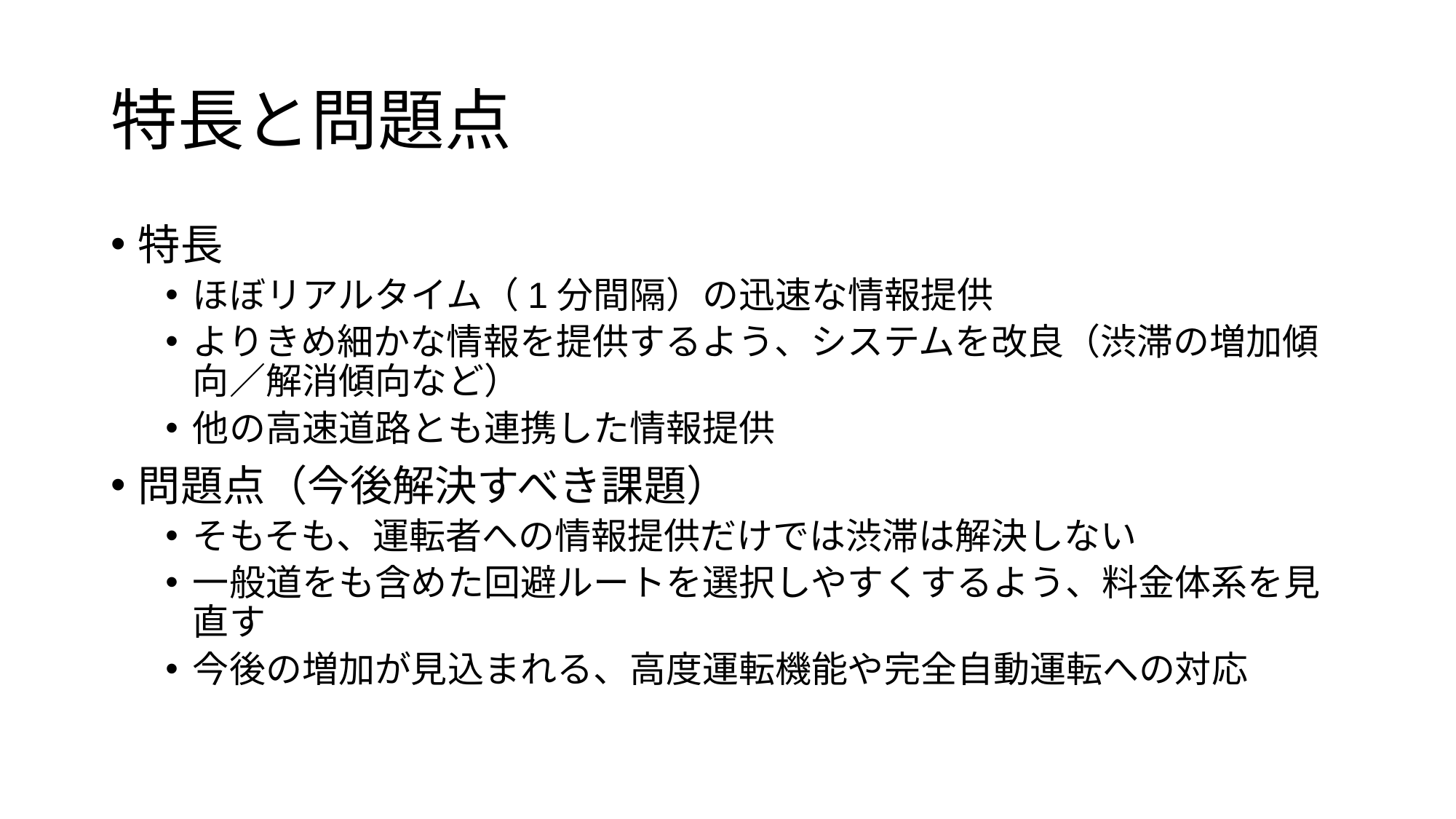

# 特長と問題点
特長
ほぼリアルタイム（1分間隔）の迅速な情報提供
よりきめ細かな情報を提供するよう、システムを改良（渋滞の増加傾向／解消傾向など）
他の高速道路とも連携した情報提供
問題点（今後解決すべき課題）
そもそも、運転者への情報提供だけでは渋滞は解決しない
一般道をも含めた回避ルートを選択しやすくするよう、料金体系を見直す
今後の増加が見込まれる、高度運転機能や完全自動運転への対応